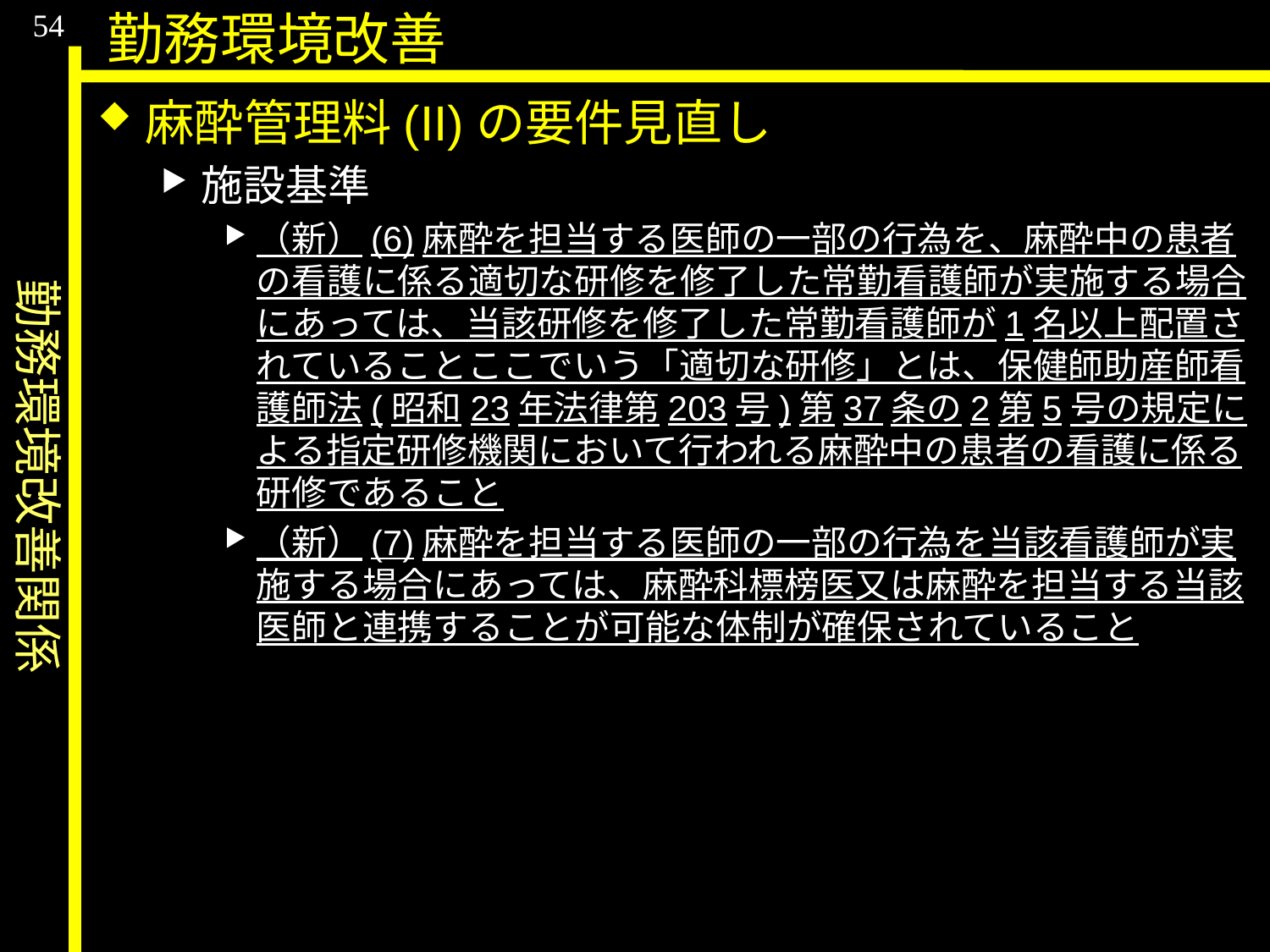

勤務環境改善関係
54
勤務環境改善

麻酔管理料(II)の要件見直し
施設基準
（新）(6)麻酔を担当する医師の一部の行為を、麻酔中の患者の看護に係る適切な研修を修了した常勤看護師が実施する場合にあっては、当該研修を修了した常勤看護師が1名以上配置されていることここでいう「適切な研修」とは、保健師助産師看護師法(昭和23年法律第203号)第37条の2第5号の規定による指定研修機関において行われる麻酔中の患者の看護に係る研修であること
（新）(7)麻酔を担当する医師の一部の行為を当該看護師が実施する場合にあっては、麻酔科標榜医又は麻酔を担当する当該医師と連携することが可能な体制が確保されていること